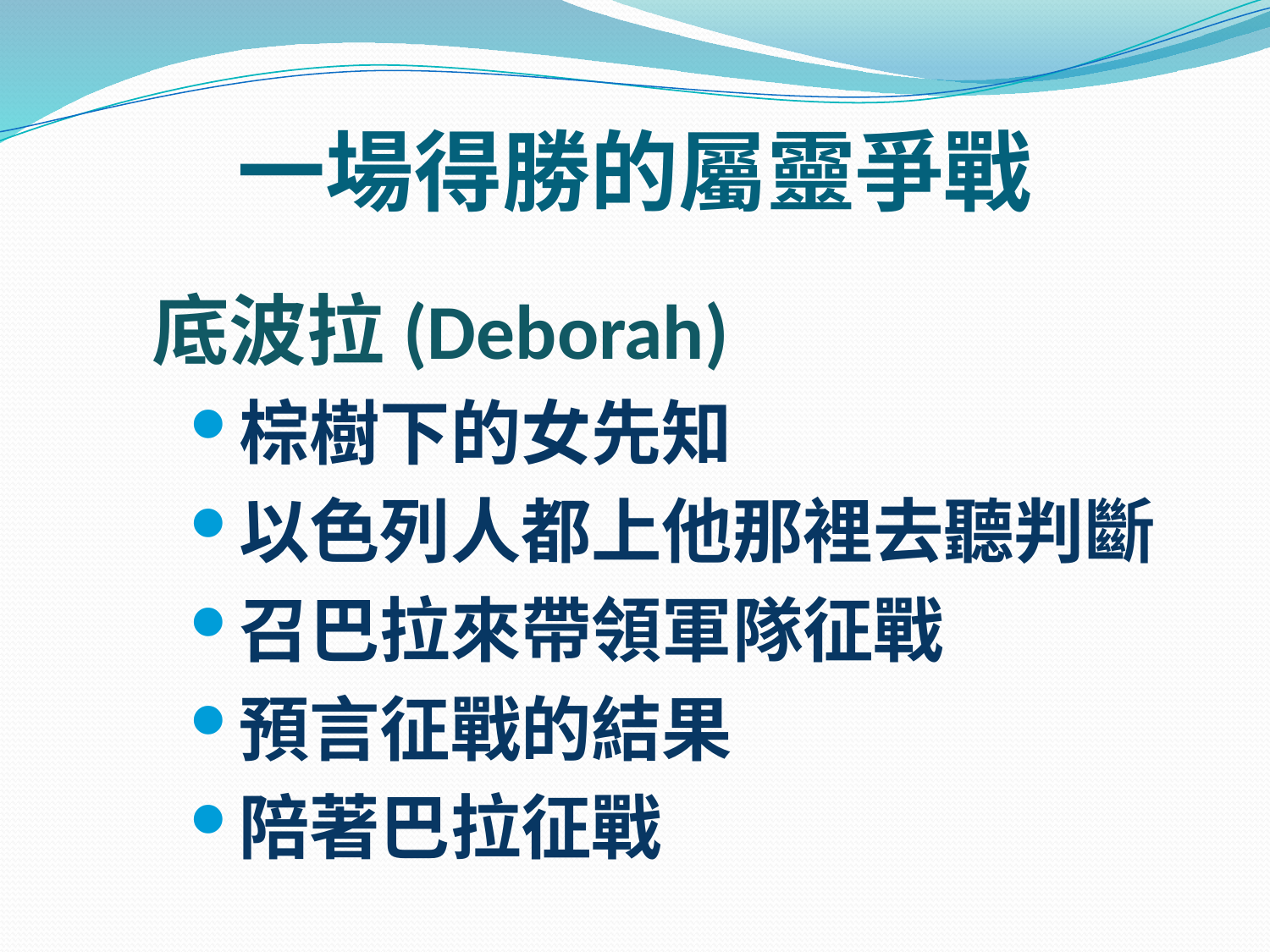

# 一場得勝的屬靈爭戰
底波拉(Deborah)
棕樹下的女先知
以色列人都上他那裡去聽判斷
召巴拉來帶領軍隊征戰
預言征戰的結果
陪著巴拉征戰